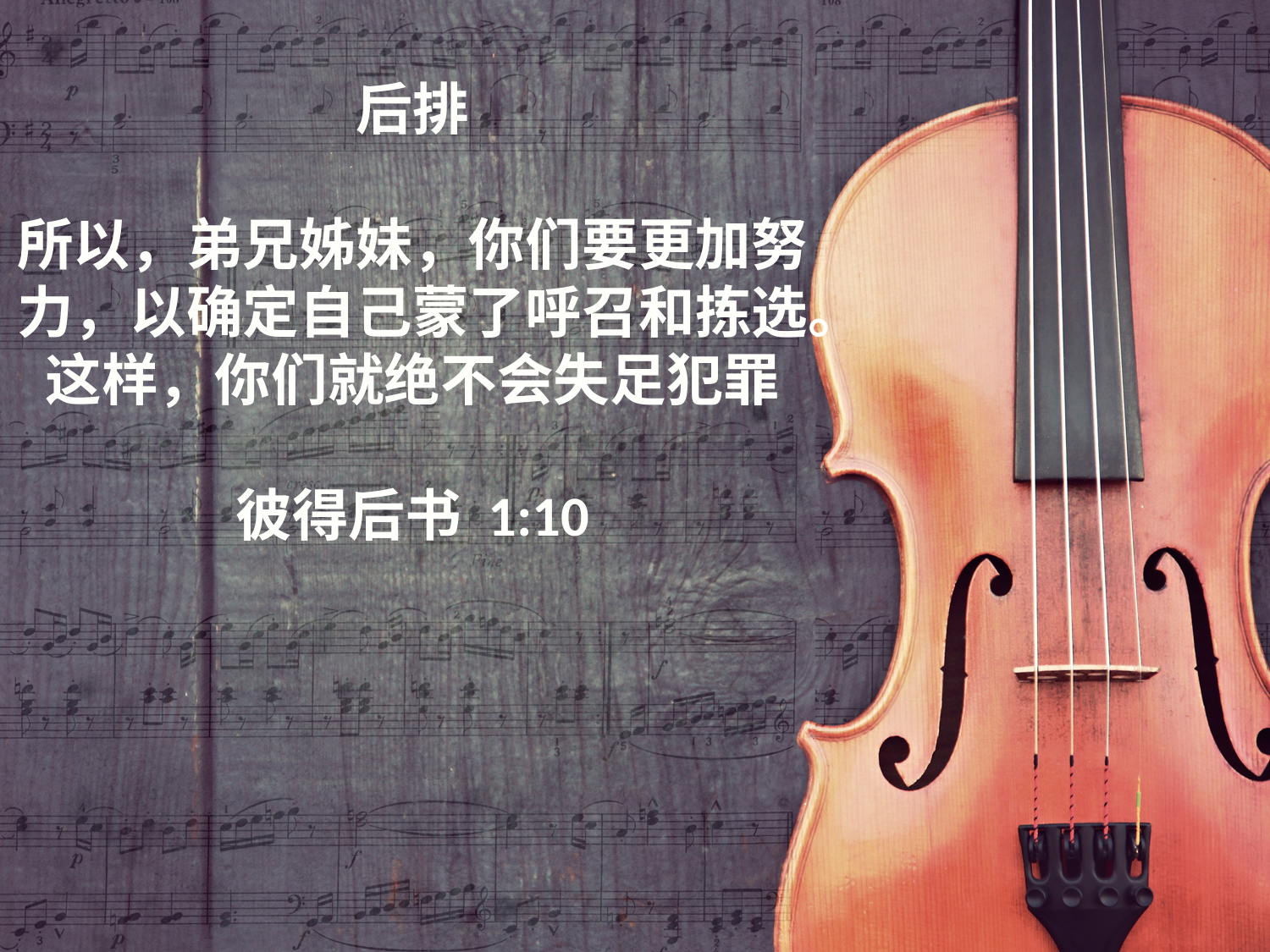

后排

所以，弟兄姊妹，你们要更加努力，以确定自己蒙了呼召和拣选。这样，你们就绝不会失足犯罪

彼得后书 1:10